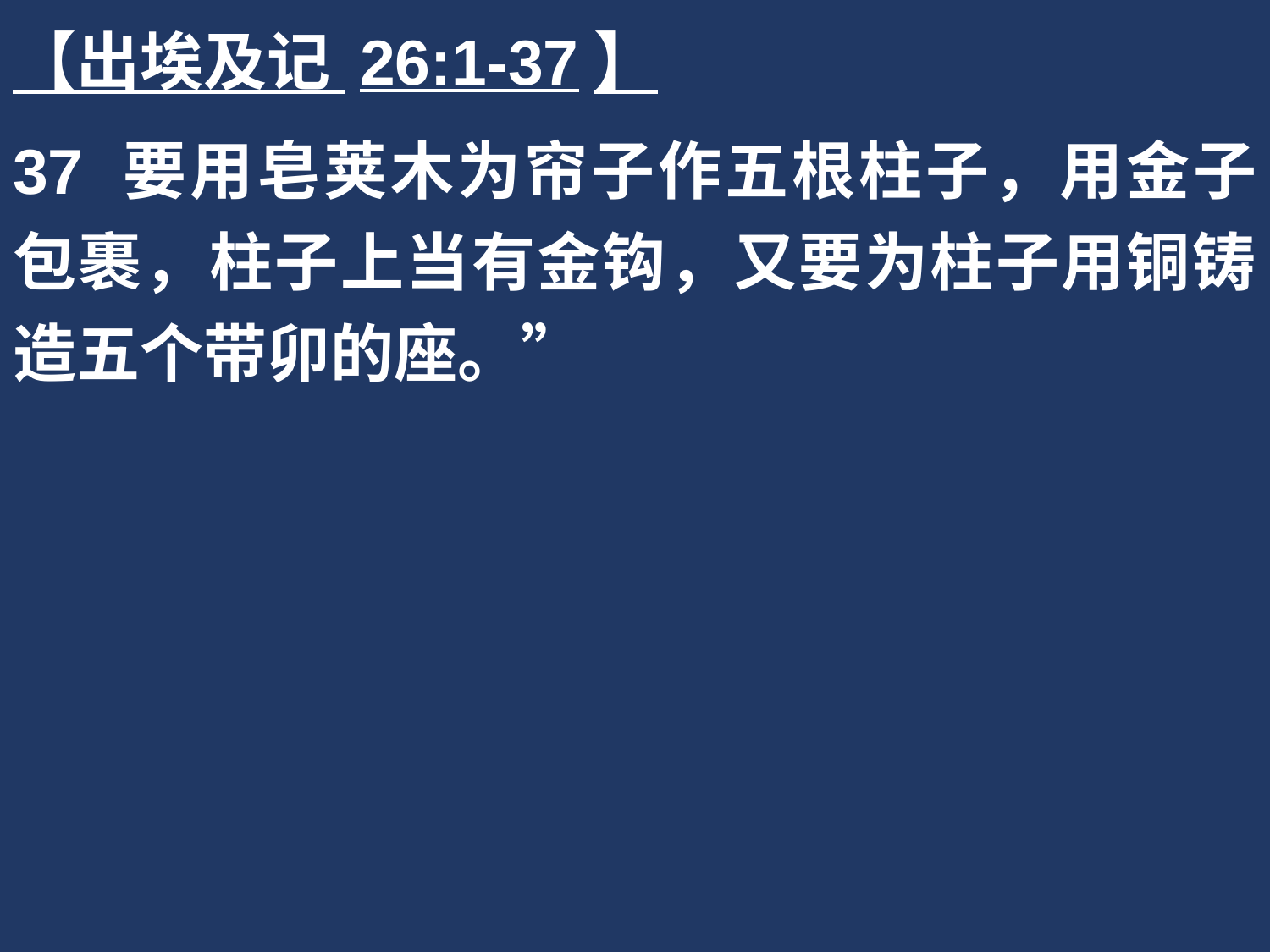

【出埃及记 26:1-37】
37 要用皂荚木为帘子作五根柱子，用金子包裹，柱子上当有金钩，又要为柱子用铜铸造五个带卯的座。”